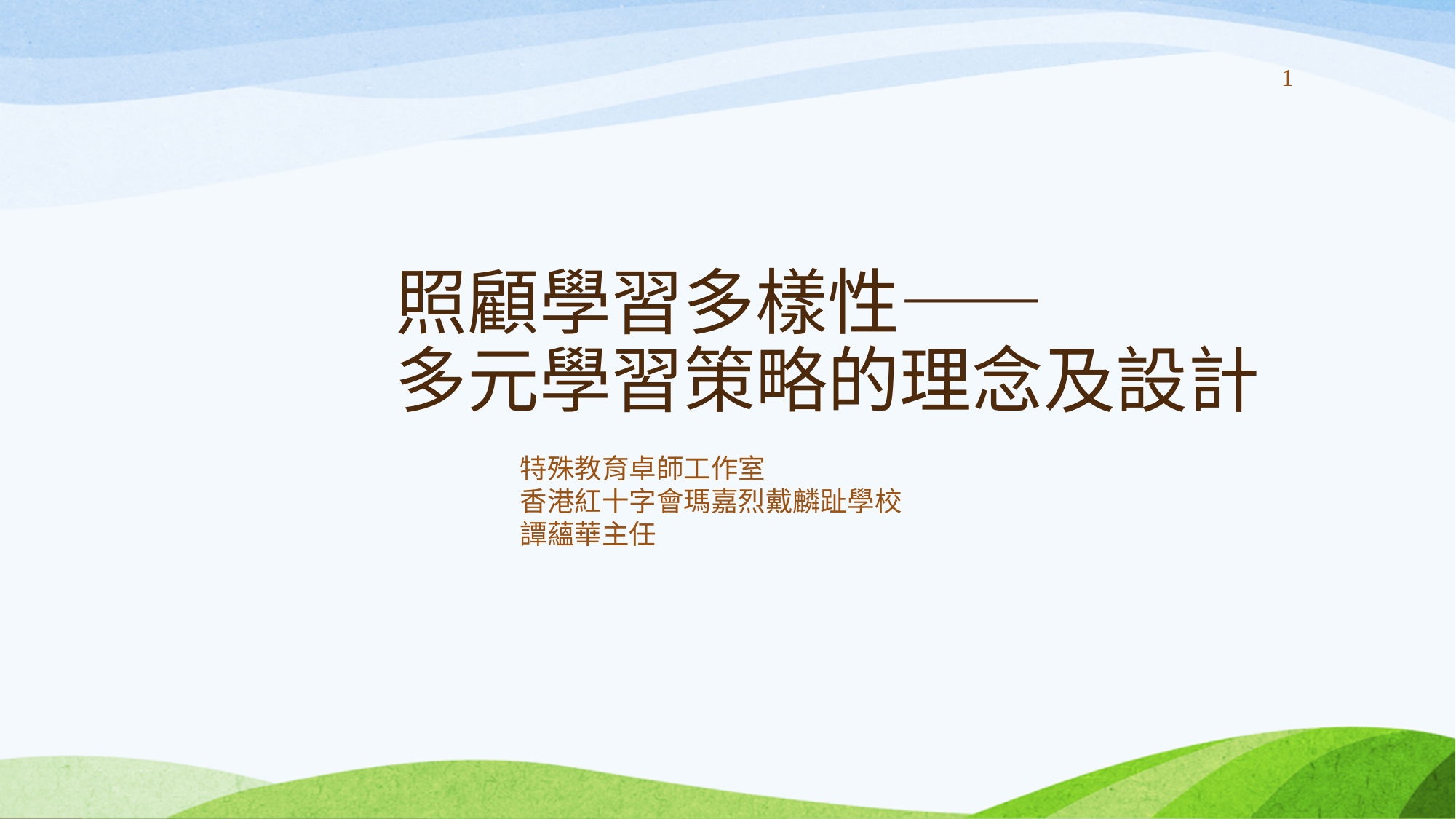

1
# 照顧學習多樣性—— 多元學習策略的理念及設計
特殊教育卓師工作室
香港紅十字會瑪嘉烈戴麟趾學校
譚蘊華主任